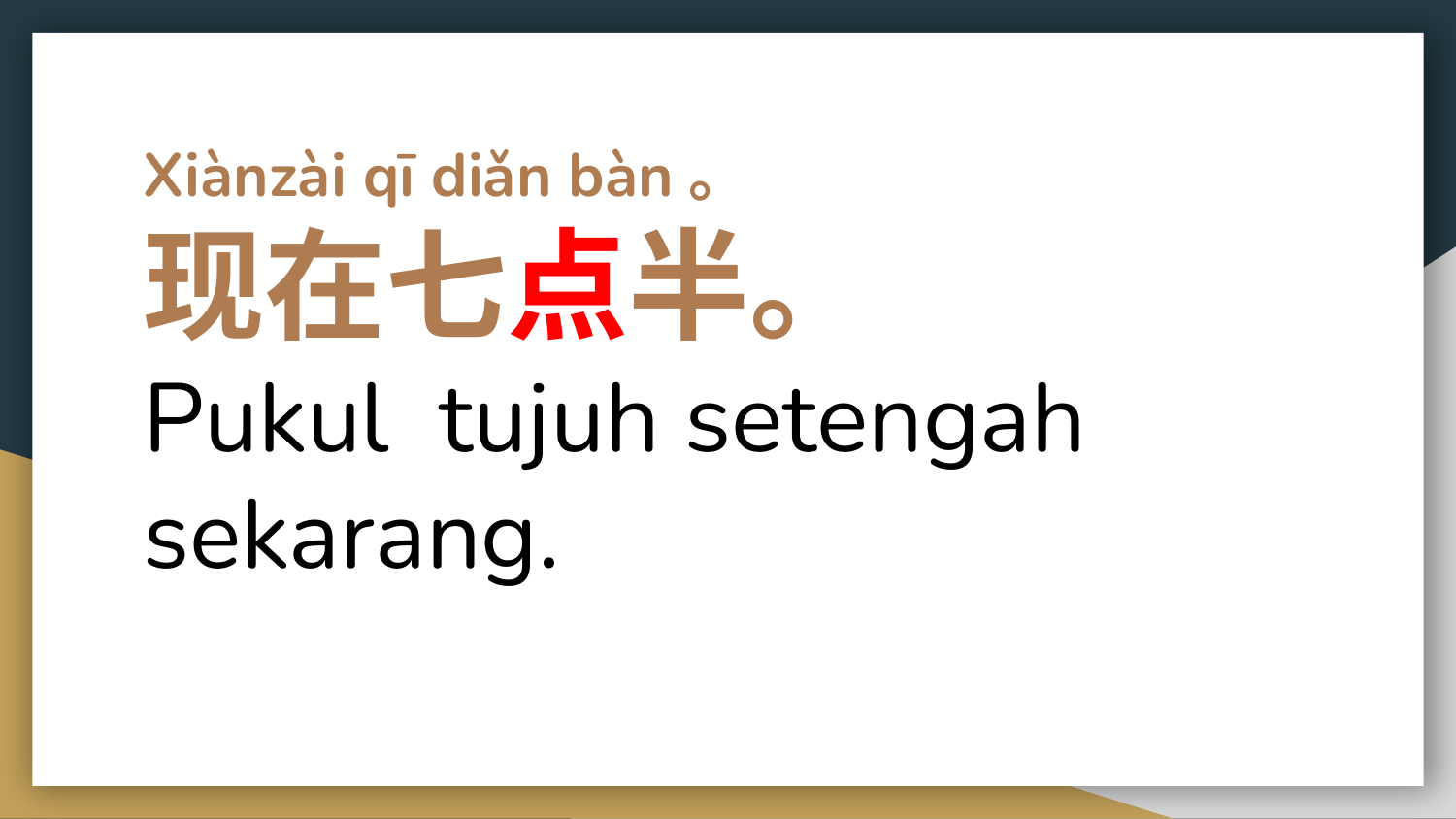

# Xiànzài qī diǎn bàn。
现在七点半。
Pukul  tujuh setengah sekarang.